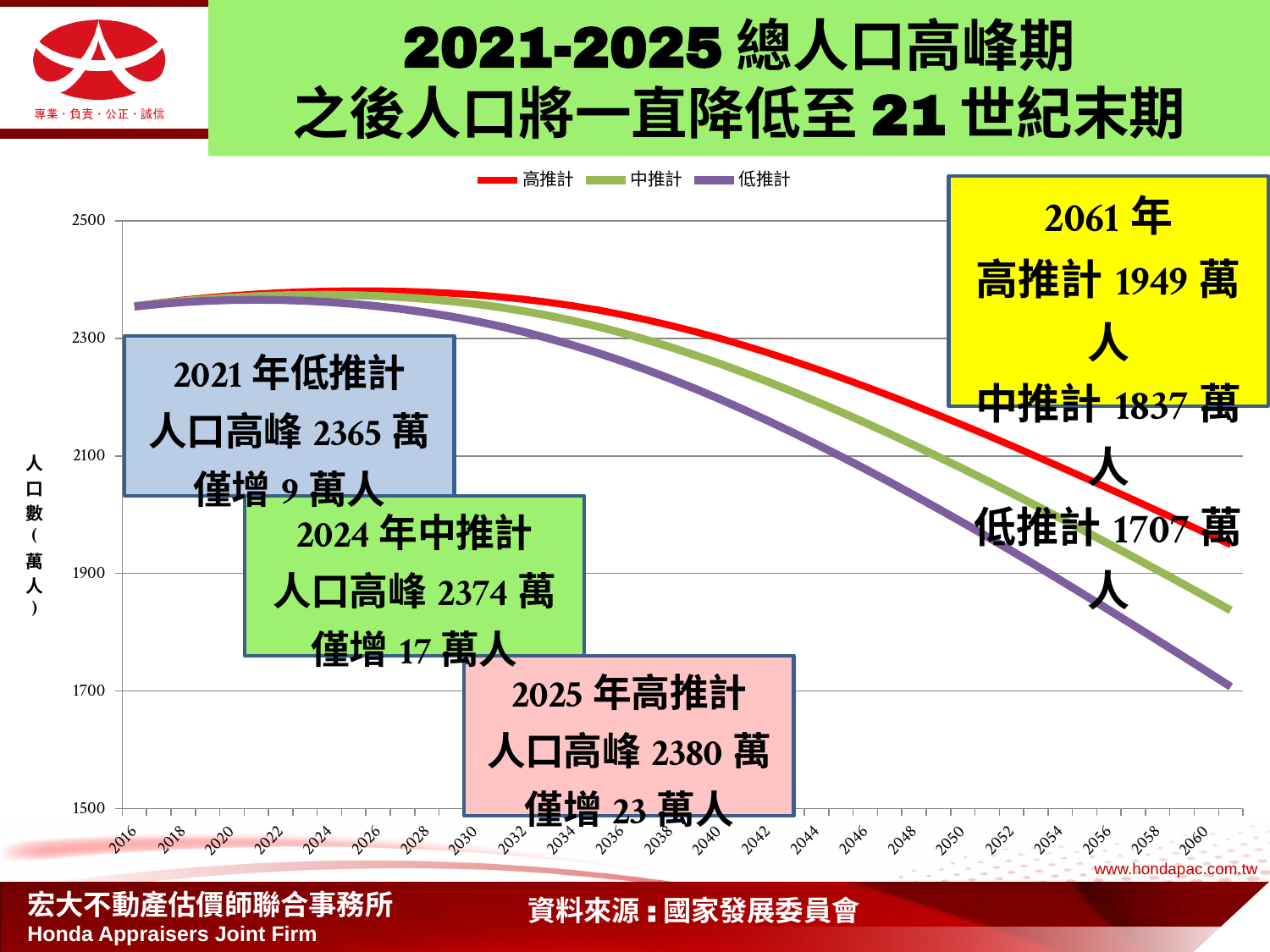

# 2021-2025總人口高峰期 之後人口將一直降低至21世紀末期

### Chart

| Category | 高推計 | 中推計 | 低推計 |
|---|---|---|---|
| 2016 | 2355.1697999999997 | 2354.6946 | 2354.2221999999997 |
| 2017 | 2360.5616 | 2359.545 | 2358.418 |
| 2018 | 2365.2688999999577 | 2363.6841999999997 | 2361.7303 |
| 2019 | 2369.2526 | 2367.049 | 2363.9906 |
| 2020 | 2372.6423 | 2369.7641999999987 | 2365.3294 |
| 2021 | 2375.473100000028 | 2371.8526 | 2365.7855999999997 |
| 2022 | 2377.7588999999716 | 2373.3168 | 2365.3769 |
| 2023 | 2379.4063 | 2374.0796 | 2364.0507 |
| 2024 | 2380.3993000000255 | 2374.0983 | 2361.7873999999997 |
| 2025 | 2380.8259 | 2373.4246 | 2358.6431 |
| 2026 | 2380.7289999999716 | 2372.077 | 2354.6383 |
| 2027 | 2380.1021 | 2370.031200000002 | 2349.7943999999998 |
| 2028 | 2378.8473 | 2367.1572 | 2343.9993 |
| 2029 | 2376.8803 | 2363.3725 | 2337.2116 |
| 2030 | 2374.1977 | 2358.6654 | 2329.4396 |
| 2031 | 2370.7514 | 2352.9898 | 2320.6711000000255 |
| 2032 | 2366.5018 | 2346.3332000000255 | 2310.8851000000022 |
| 2033 | 2361.4249 | 2338.6951 | 2300.1101 |
| 2034 | 2355.4717000000255 | 2330.0594 | 2288.3360000000002 |
| 2035 | 2348.5302 | 2320.343 | 2275.5187 |
| 2036 | 2340.5882999999726 | 2309.5585 | 2261.6698999999717 |
| 2037 | 2331.7633 | 2297.8189 | 2246.8747 |
| 2038 | 2322.1205 | 2285.1987999999997 | 2231.1912 |
| 2039 | 2311.6759 | 2271.7258999999744 | 2214.6441999999997 |
| 2040 | 2300.407 | 2257.3828 | 2197.214 |
| 2041 | 2288.3320000000012 | 2242.2059999999997 | 2178.9286999999745 |
| 2042 | 2275.522 | 2226.3015000000255 | 2159.9278 |
| 2043 | 2262.0416 | 2209.7291 | 2140.2624999999716 |
| 2044 | 2247.9434 | 2192.5329 | 2119.9647 |
| 2045 | 2233.310400000001 | 2174.7965999999997 | 2099.1106 |
| 2046 | 2218.1641999999997 | 2156.5356 | 2077.7082999999684 |
| 2047 | 2202.4604 | 2137.7056 | 2055.7117 |
| 2048 | 2186.2552 | 2118.3563 | 2033.1637999999998 |
| 2049 | 2169.6224999999745 | 2098.5544 | 2010.1206 |
| 2050 | 2152.631 | 2078.362 | 1986.6326 |
| 2051 | 2135.3002 | 2057.7993 | 1962.7238 |
| 2052 | 2117.6282999999717 | 2036.8715 | 1938.4164 |
| 2053 | 2099.6635 | 2015.6208 | 1913.7523999999999 |
| 2054 | 2081.4556000000002 | 1994.0901999999999 | 1888.7713999999999 |
| 2055 | 2063.0298 | 1972.3025 | 1863.5015 |
| 2056 | 2044.4017000000001 | 1950.2742999999998 | 1837.9679 |
| 2057 | 2025.6044999999854 | 1928.0425 | 1812.2181 |
| 2058 | 2006.6428999999998 | 1905.6092999999998 | 1786.2602 |
| 2059 | 1987.5455 | 1882.9985 | 1760.1227999999999 |
| 2060 | 1968.3346 | 1860.2312 | 1733.8338999999999 |
| 2061 | 1949.032 | 1837.3303999999998 | 1707.4248 |
資料來源:國家發展委員會